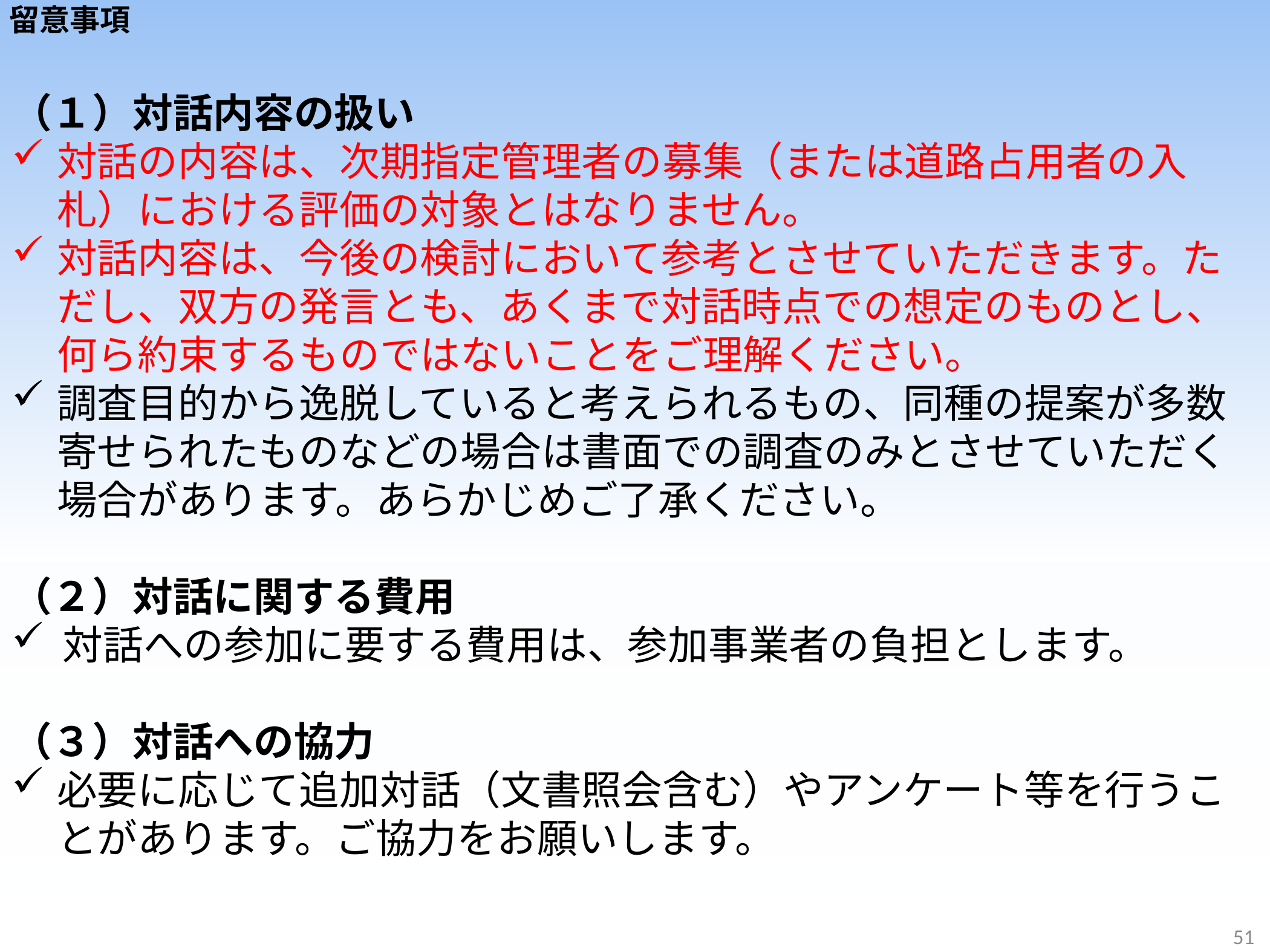

留意事項
（１）対話内容の扱い
対話の内容は、次期指定管理者の募集（または道路占用者の入札）における評価の対象とはなりません。
対話内容は、今後の検討において参考とさせていただきます。ただし、双方の発言とも、あくまで対話時点での想定のものとし、何ら約束するものではないことをご理解ください。
調査目的から逸脱していると考えられるもの、同種の提案が多数寄せられたものなどの場合は書面での調査のみとさせていただく場合があります。あらかじめご了承ください。

（２）対話に関する費用
対話への参加に要する費用は、参加事業者の負担とします。

（３）対話への協力
必要に応じて追加対話（文書照会含む）やアンケート等を行うことがあります。ご協力をお願いします。
51